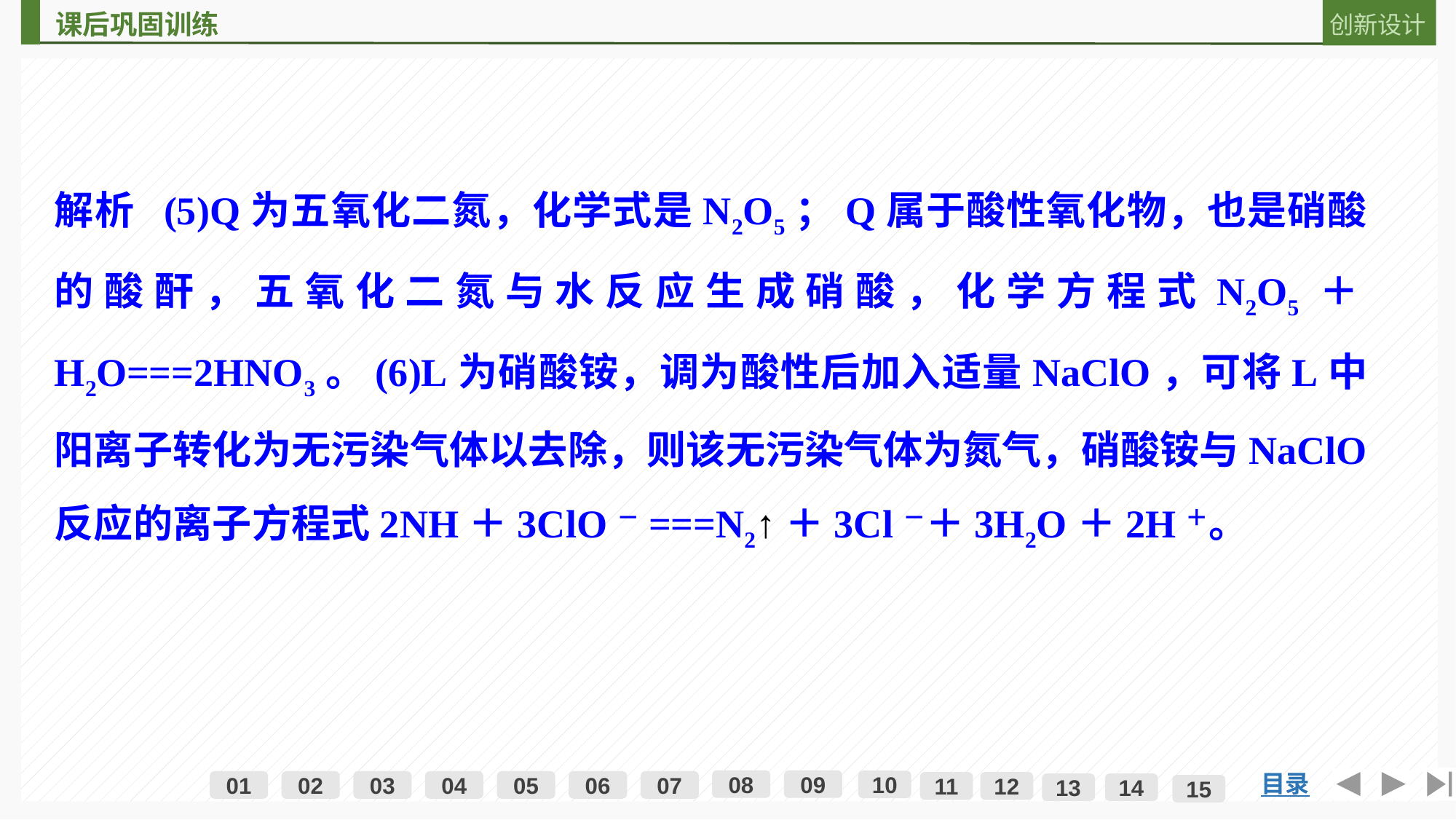

解析  (5)Q为五氧化二氮，化学式是N2O5；Q属于酸性氧化物，也是硝酸的酸酐，五氧化二氮与水反应生成硝酸，化学方程式N2O5＋H2O===2HNO3。(6)L为硝酸铵，调为酸性后加入适量NaClO，可将L中阳离子转化为无污染气体以去除，则该无污染气体为氮气，硝酸铵与NaClO反应的离子方程式2NH＋3ClO－===N2↑＋3Cl－＋3H2O＋2H＋。